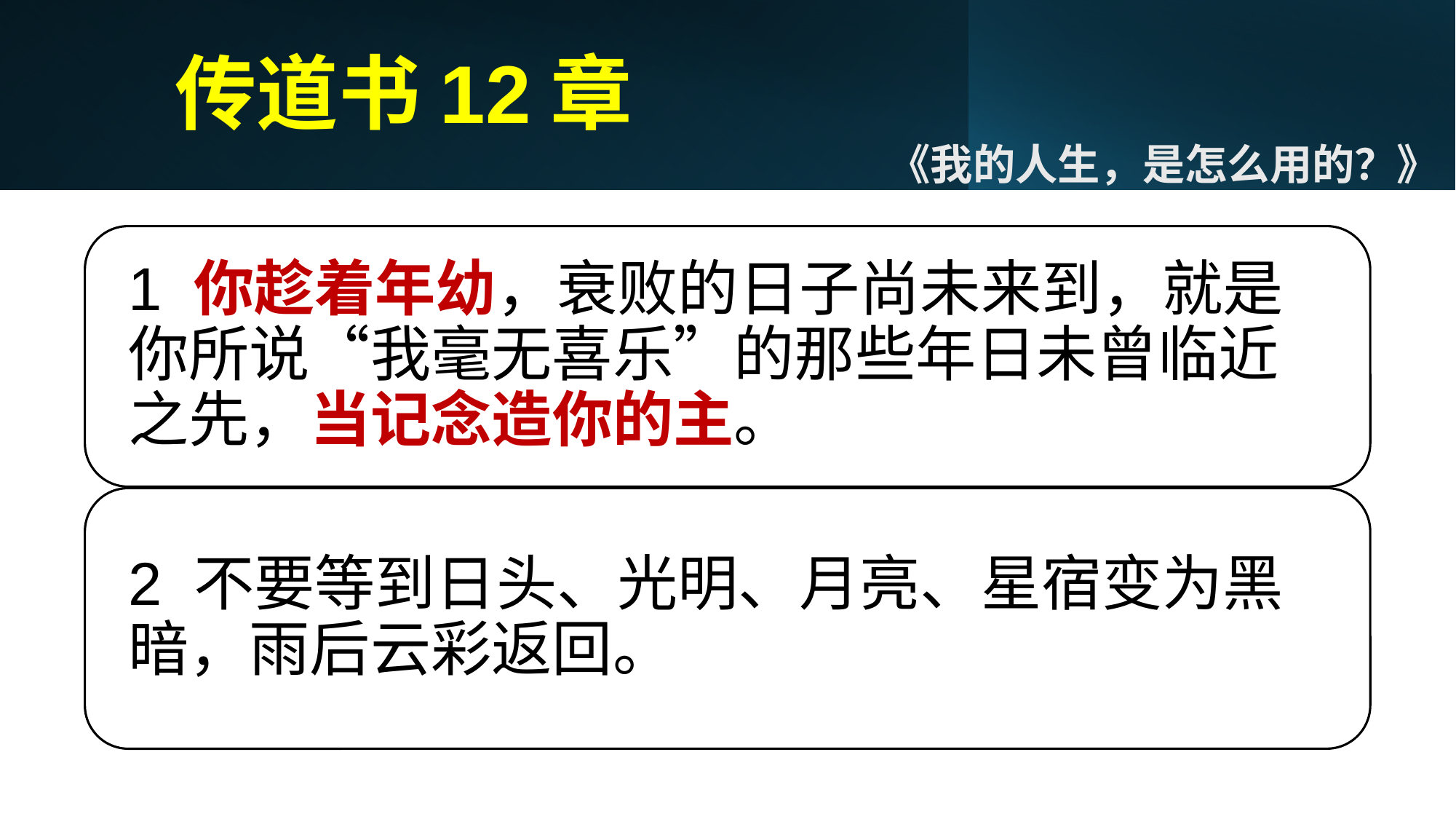

# 传道书12章
《我的人生，是怎么用的？》
1 你趁着年幼，衰败的日子尚未来到，就是你所说“我毫无喜乐”的那些年日未曾临近之先，当记念造你的主。
2 不要等到日头、光明、月亮、星宿变为黑暗，雨后云彩返回。